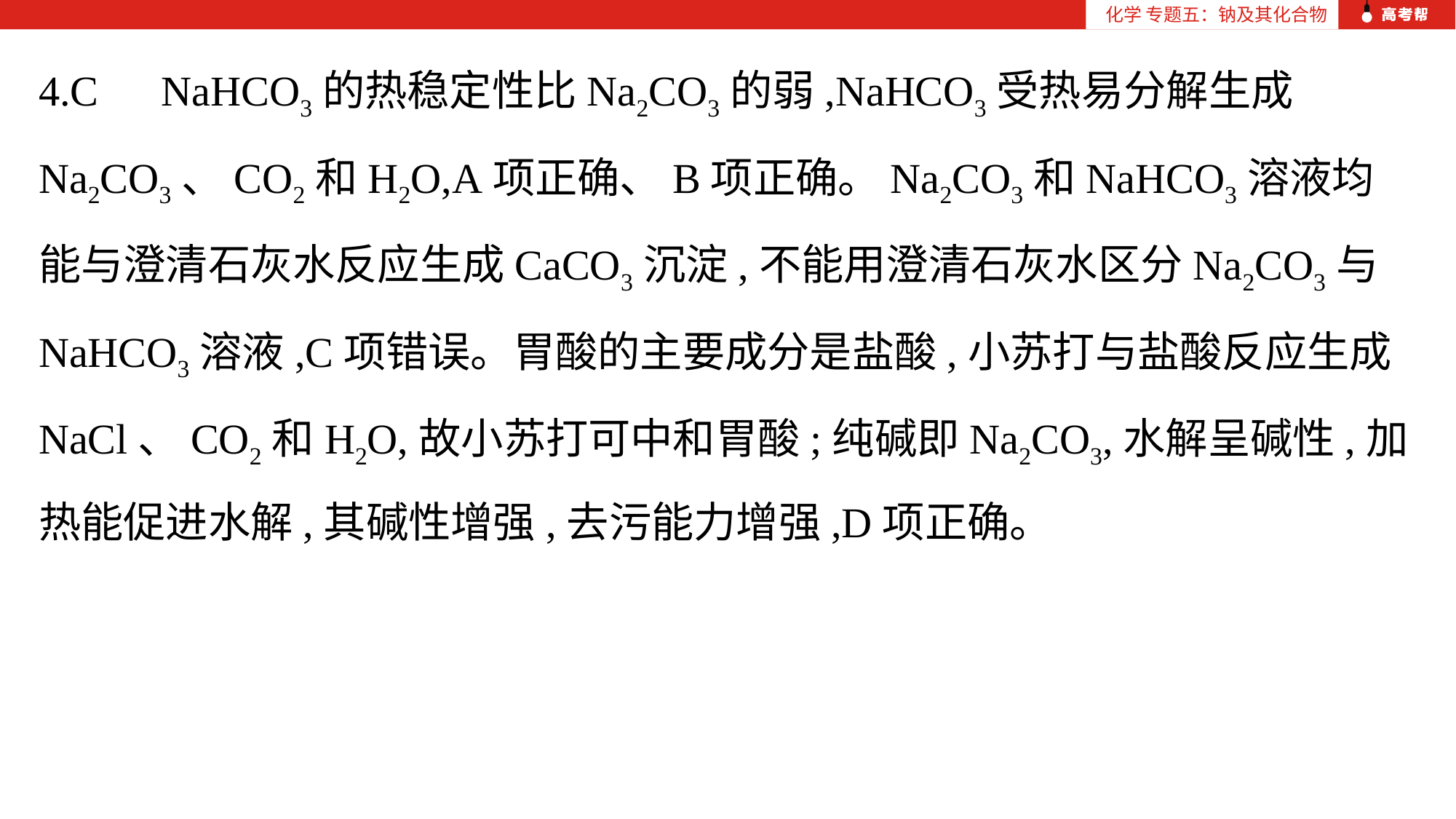

化学 专题五：钠及其化合物

4.C　NaHCO3的热稳定性比Na2CO3的弱,NaHCO3受热易分解生成Na2CO3、CO2和H2O,A项正确、B项正确。Na2CO3和NaHCO3溶液均能与澄清石灰水反应生成CaCO3沉淀,不能用澄清石灰水区分Na2CO3与NaHCO3溶液,C项错误。胃酸的主要成分是盐酸,小苏打与盐酸反应生成NaCl、CO2和H2O,故小苏打可中和胃酸;纯碱即Na2CO3,水解呈碱性,加热能促进水解,其碱性增强,去污能力增强,D项正确。